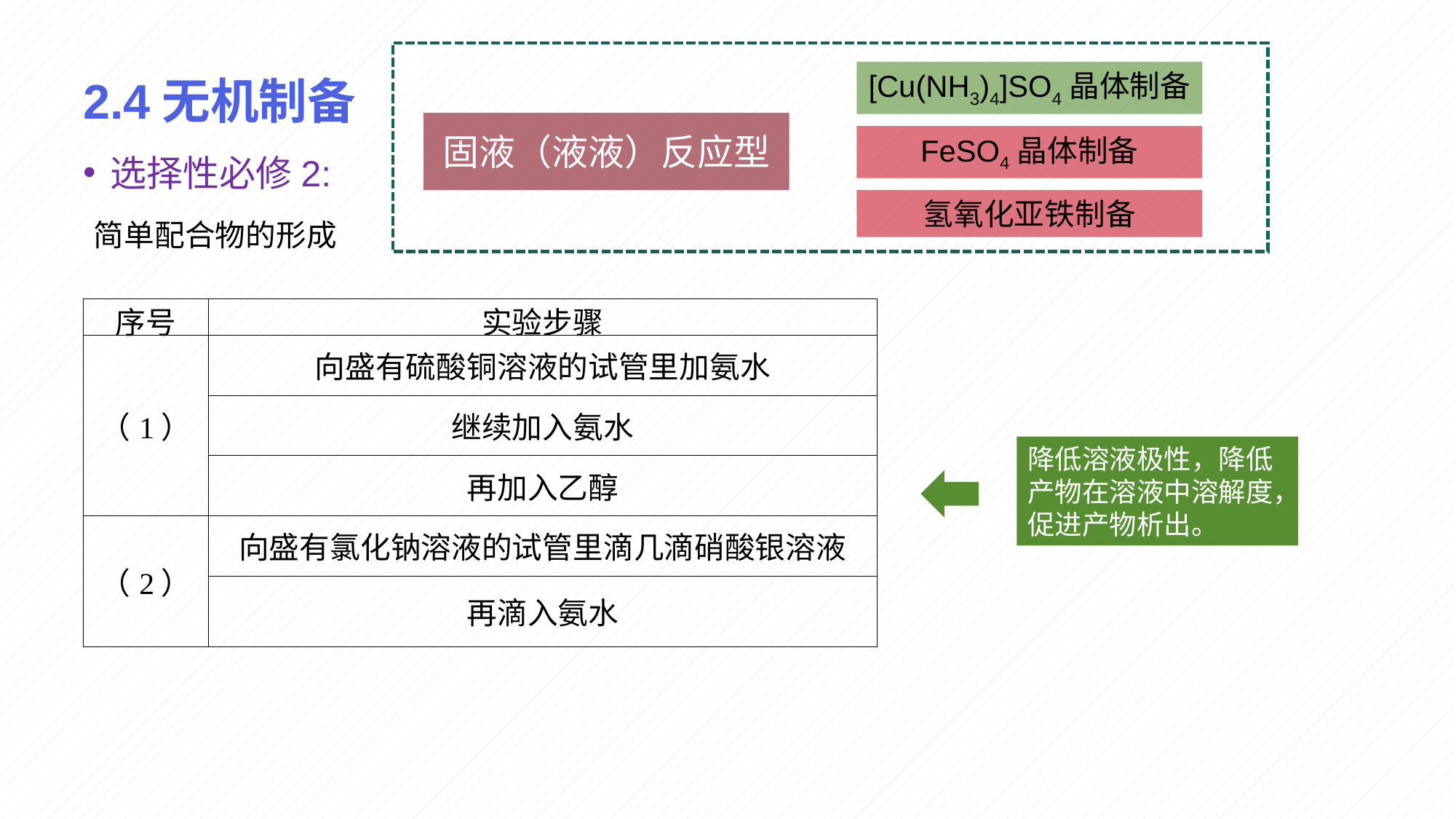

# 2.4无机制备

[Cu(NH3)4]SO4晶体制备
固液（液液）反应型
FeSO4晶体制备
选择性必修2:
氢氧化亚铁制备
简单配合物的形成
| 序号 | 实验步骤 |
| --- | --- |
| （1） | 向盛有硫酸铜溶液的试管里加氨水 |
|  | 继续加入氨水 |
|  | 再加入乙醇 |
| （2） | 向盛有氯化钠溶液的试管里滴几滴硝酸银溶液 |
|  | 再滴入氨水 |
降低溶液极性，降低产物在溶液中溶解度，促进产物析出。